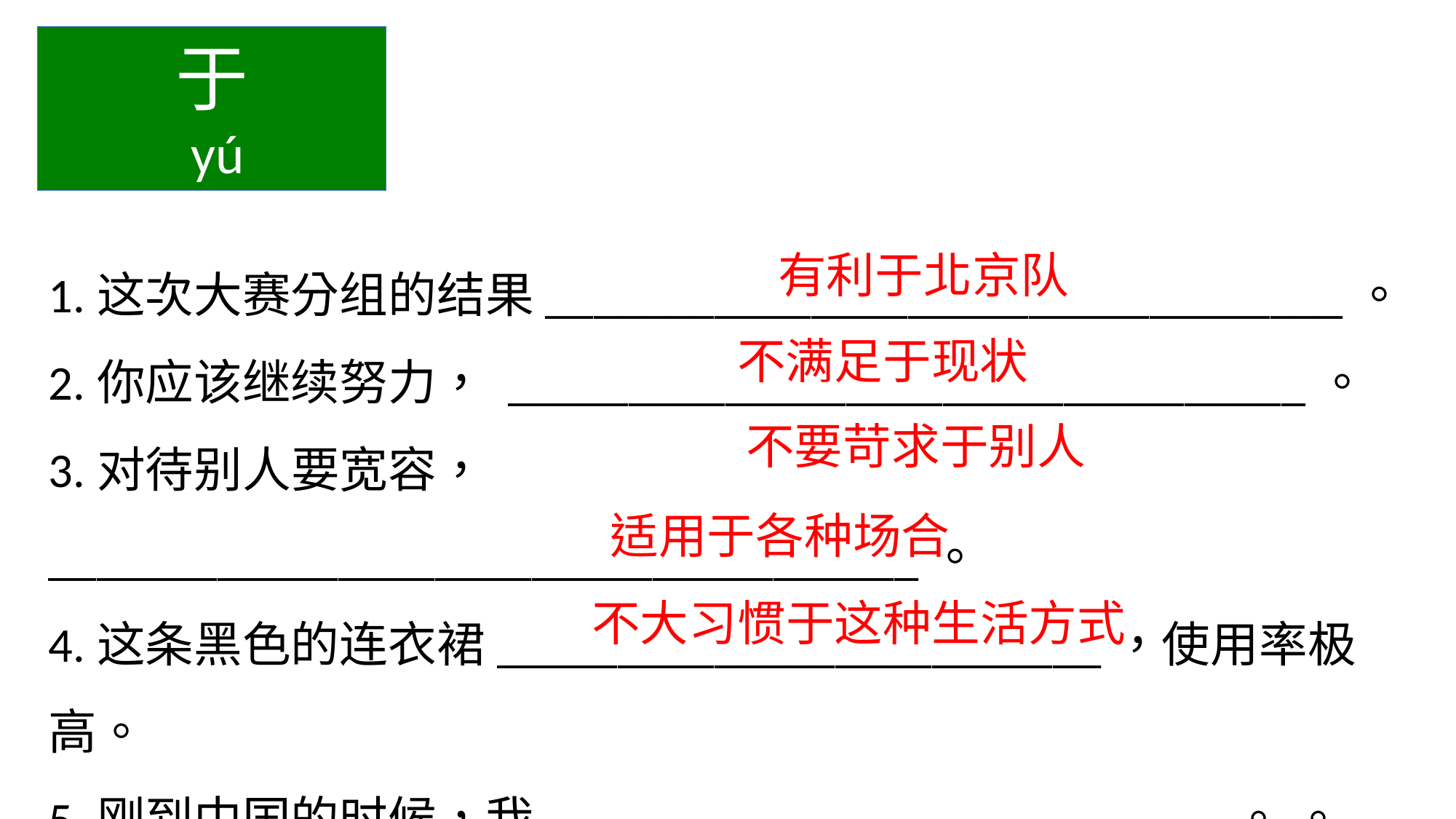

于
 yú
1.这次大赛分组的结果_________________________________。
2.你应该继续努力， _________________________________。
3.对待别人要宽容， ____________________________________。
4.这条黑色的连衣裙_________________________，使用率极高。
5.刚到中国的时候，我____________________________。 。
有利于北京队
不满足于现状
不要苛求于别人
适用于各种场合
不大习惯于这种生活方式